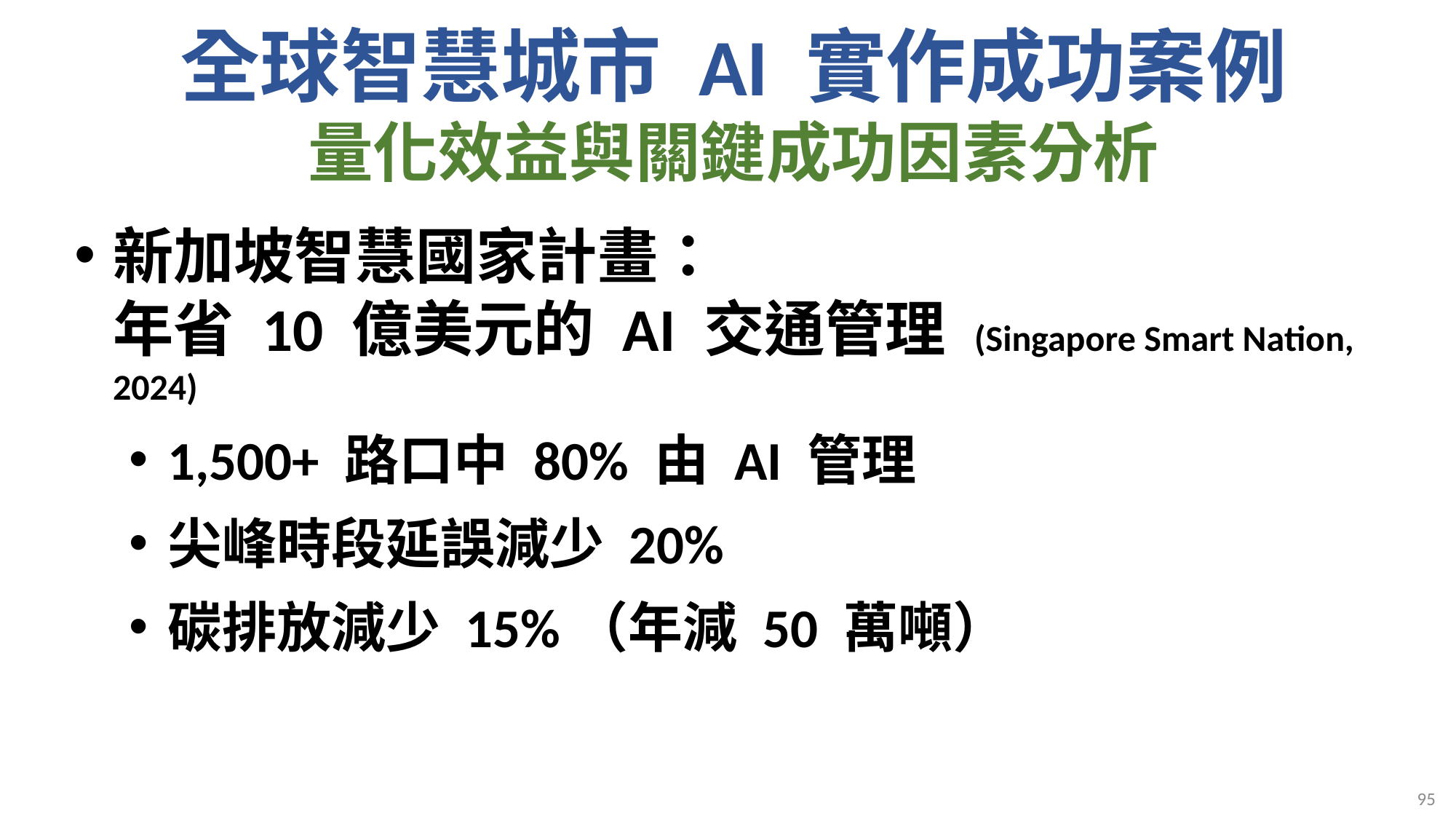

# 全球智慧城市 AI 實作成功案例 量化效益與關鍵成功因素分析
新加坡智慧國家計畫：
年省 10 億美元的 AI 交通管理 (Singapore Smart Nation, 2024)
1,500+ 路口中 80% 由 AI 管理
尖峰時段延誤減少 20%
碳排放減少 15%（年減 50 萬噸）
95